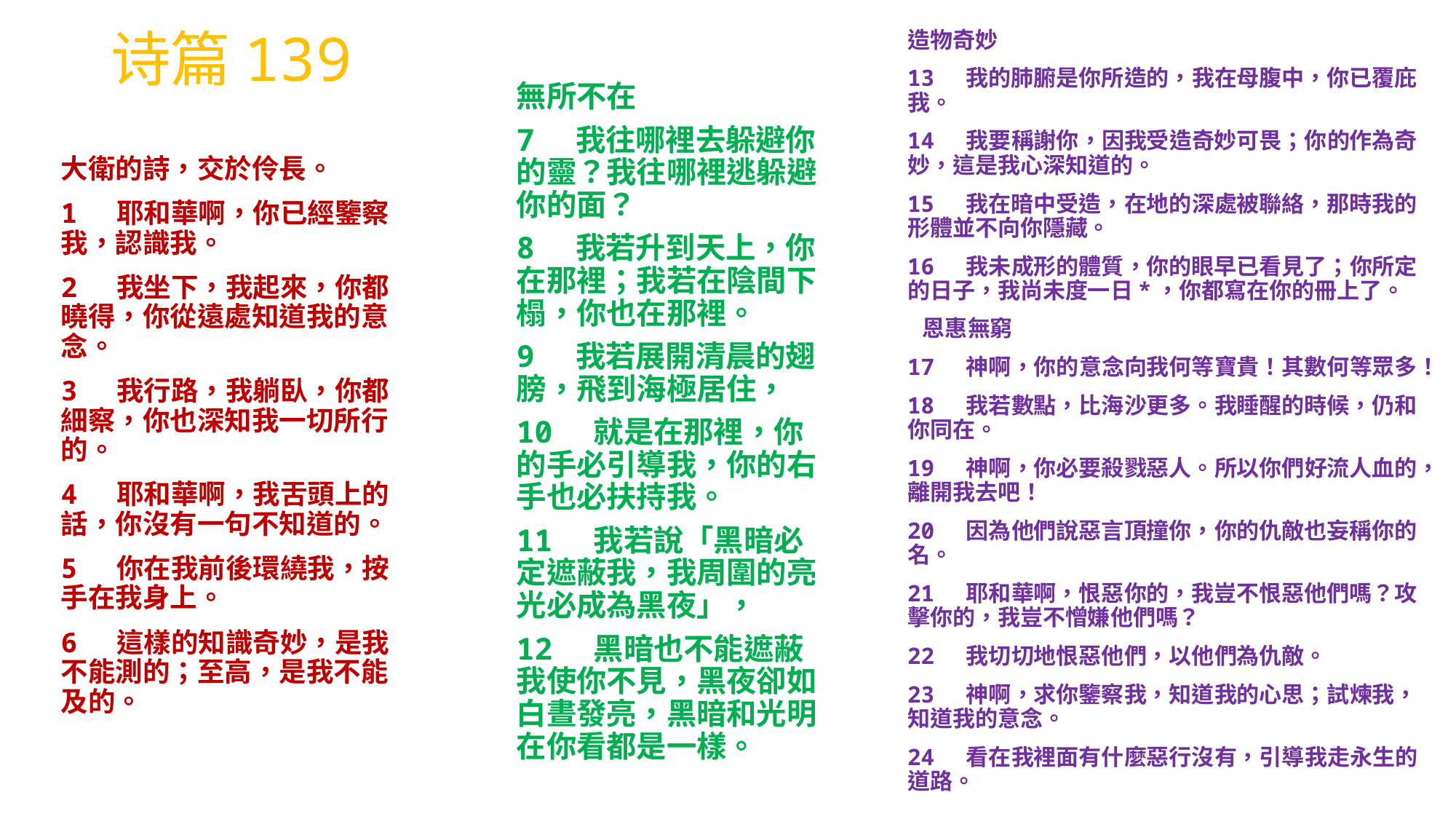

# 诗篇139
造物奇妙
13  我的肺腑是你所造的，我在母腹中，你已覆庇我。
14  我要稱謝你，因我受造奇妙可畏；你的作為奇妙，這是我心深知道的。
15  我在暗中受造，在地的深處被聯絡，那時我的形體並不向你隱藏。
16  我未成形的體質，你的眼早已看見了；你所定的日子，我尚未度一日*，你都寫在你的冊上了。
  恩惠無窮
17  神啊，你的意念向我何等寶貴！其數何等眾多！
18  我若數點，比海沙更多。我睡醒的時候，仍和你同在。
19  神啊，你必要殺戮惡人。所以你們好流人血的，離開我去吧！
20  因為他們說惡言頂撞你，你的仇敵也妄稱你的名。
21  耶和華啊，恨惡你的，我豈不恨惡他們嗎？攻擊你的，我豈不憎嫌他們嗎？
22  我切切地恨惡他們，以他們為仇敵。
23  神啊，求你鑒察我，知道我的心思；試煉我，知道我的意念。
24  看在我裡面有什麼惡行沒有，引導我走永生的道路。
無所不在
7  我往哪裡去躲避你的靈？我往哪裡逃躲避你的面？
8  我若升到天上，你在那裡；我若在陰間下榻，你也在那裡。
9  我若展開清晨的翅膀，飛到海極居住，
10  就是在那裡，你的手必引導我，你的右手也必扶持我。
11  我若說「黑暗必定遮蔽我，我周圍的亮光必成為黑夜」，
12  黑暗也不能遮蔽我使你不見，黑夜卻如白晝發亮，黑暗和光明在你看都是一樣。
大衛的詩，交於伶長。
1  耶和華啊，你已經鑒察我，認識我。
2  我坐下，我起來，你都曉得，你從遠處知道我的意念。
3  我行路，我躺臥，你都細察，你也深知我一切所行的。
4  耶和華啊，我舌頭上的話，你沒有一句不知道的。
5  你在我前後環繞我，按手在我身上。
6  這樣的知識奇妙，是我不能測的；至高，是我不能及的。